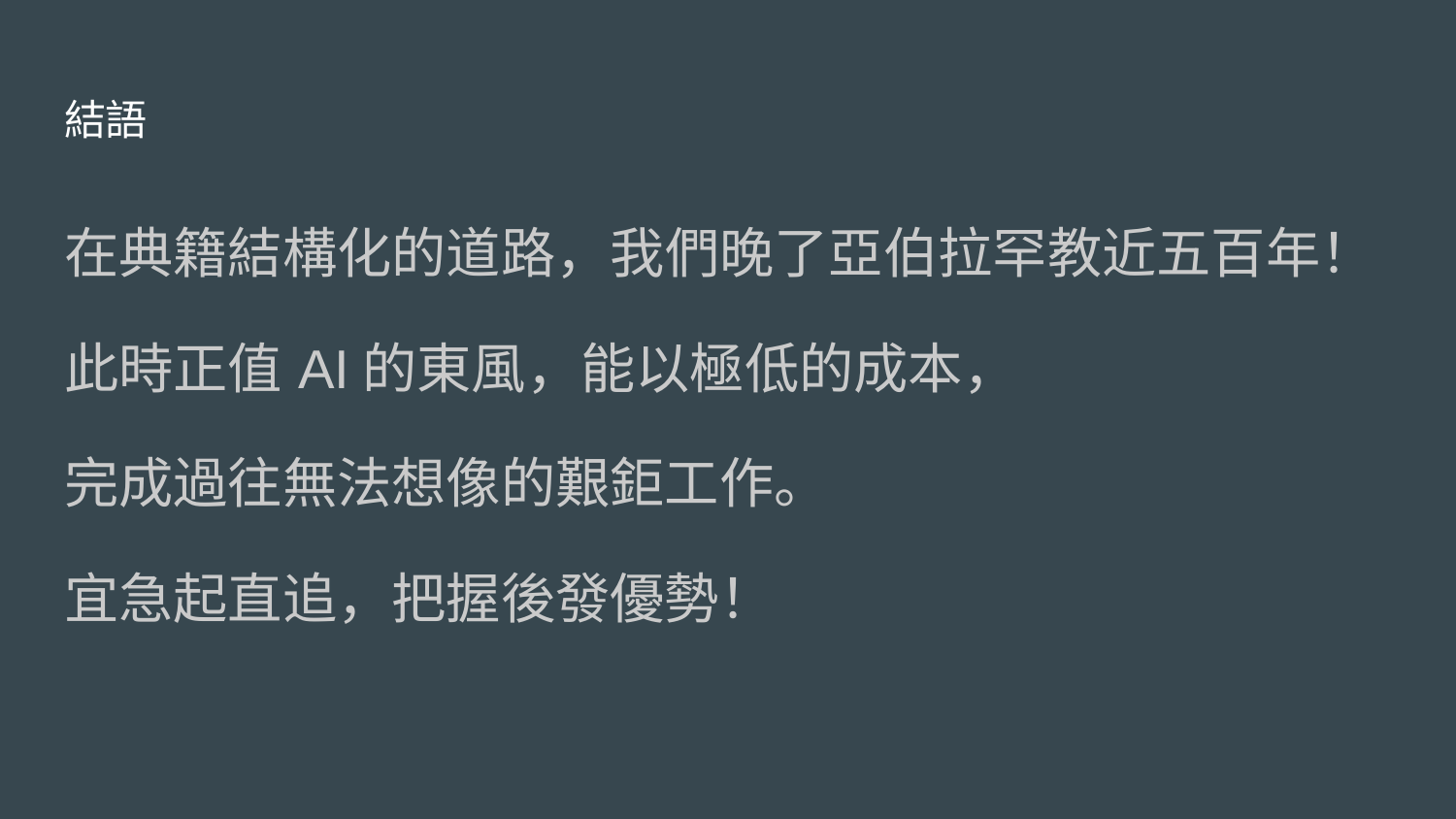

# 結語
在典籍結構化的道路，我們晚了亞伯拉罕教近五百年！
此時正值AI的東風，能以極低的成本，
完成過往無法想像的艱鉅工作。
宜急起直追，把握後發優勢！